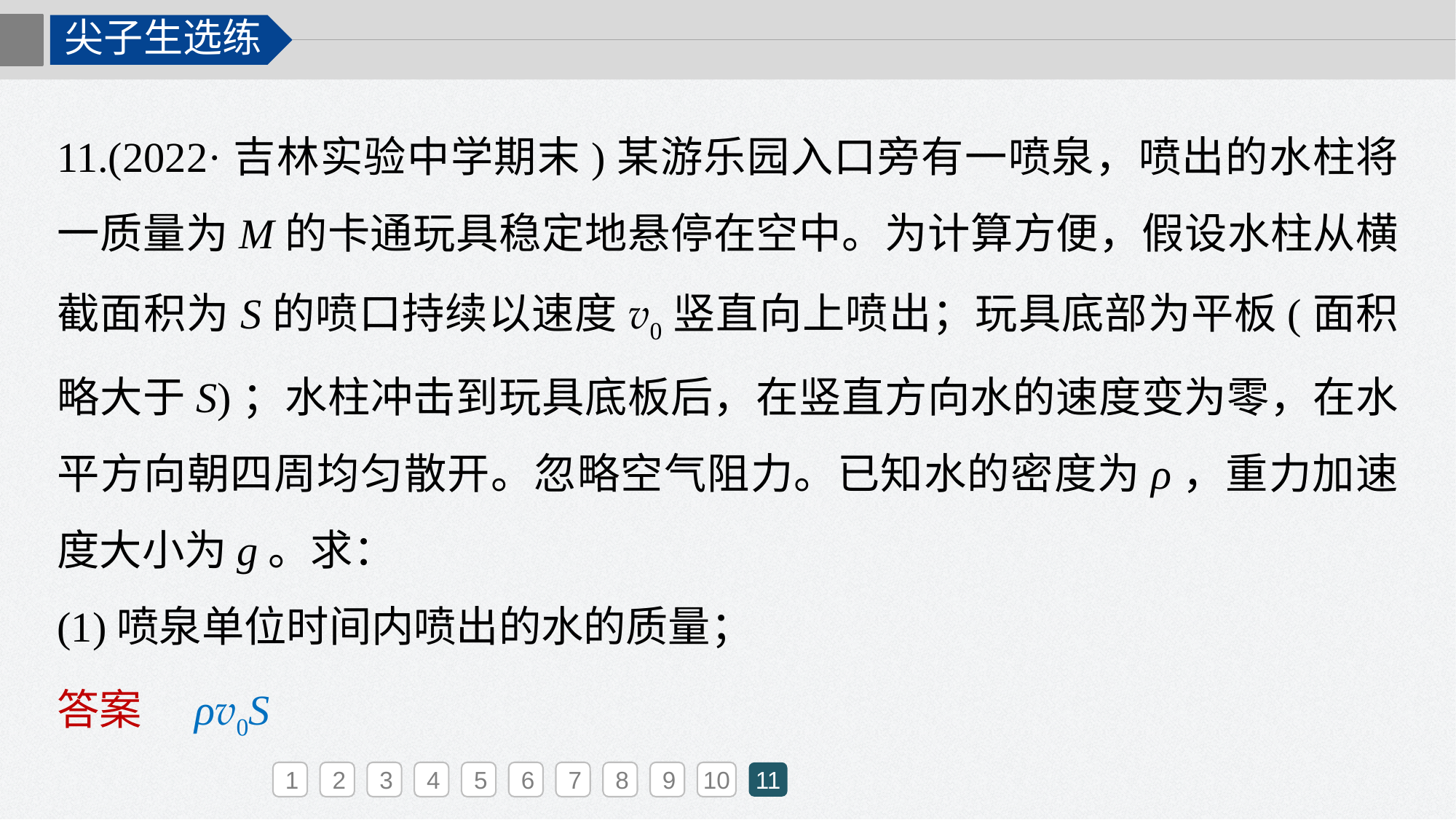

尖子生选练

11.(2022·吉林实验中学期末)某游乐园入口旁有一喷泉，喷出的水柱将一质量为M的卡通玩具稳定地悬停在空中。为计算方便，假设水柱从横截面积为S的喷口持续以速度v0竖直向上喷出；玩具底部为平板(面积略大于S)；水柱冲击到玩具底板后，在竖直方向水的速度变为零，在水平方向朝四周均匀散开。忽略空气阻力。已知水的密度为ρ，重力加速度大小为g。求：
(1)喷泉单位时间内喷出的水的质量；
答案　ρv0S
1
2
3
4
5
6
7
8
9
10
11